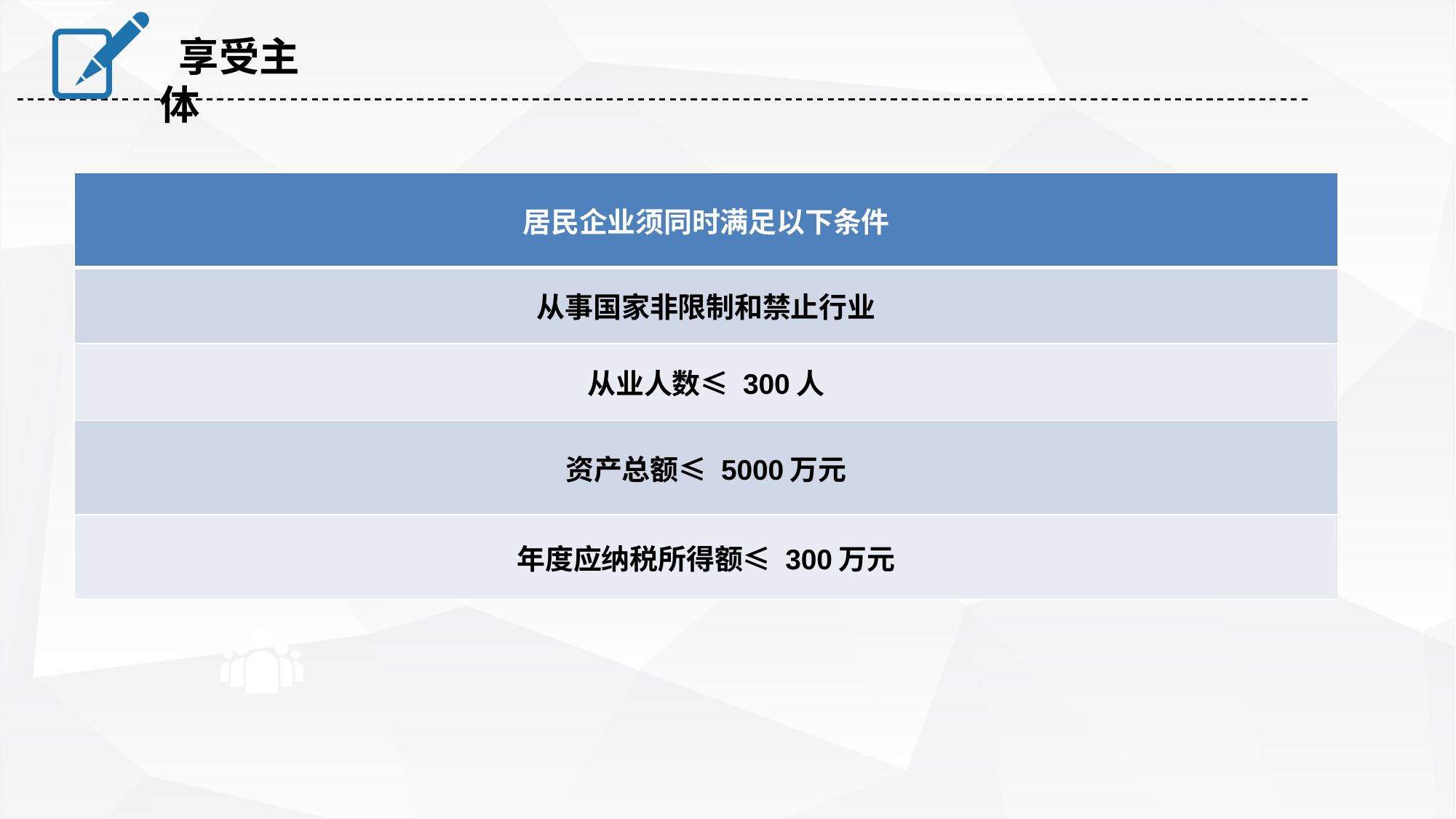

享受主体
| 居民企业须同时满足以下条件 |
| --- |
| 从事国家非限制和禁止行业 |
| 从业人数≤ 300人 |
| 资产总额≤ 5000万元 |
| 年度应纳税所得额≤ 300万元 |